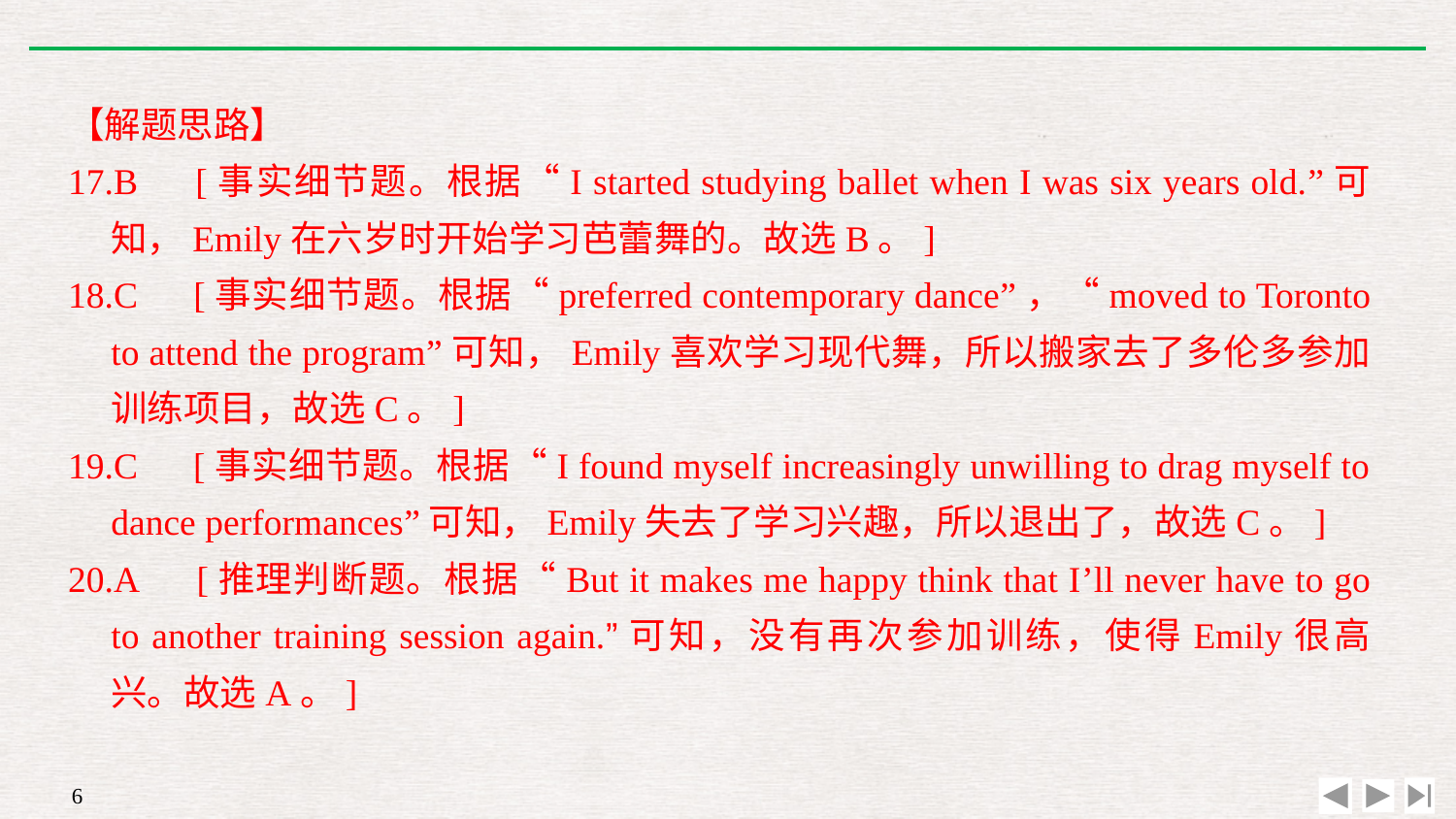

【解题思路】
17.B　[事实细节题。根据“I started studying ballet when I was six years old.”可知，Emily在六岁时开始学习芭蕾舞的。故选B。]
18.C　[事实细节题。根据“preferred contemporary dance”，“moved to Toronto to attend the program”可知，Emily喜欢学习现代舞，所以搬家去了多伦多参加训练项目，故选C。]
19.C　[事实细节题。根据“I found myself increasingly unwilling to drag myself to dance performances”可知，Emily失去了学习兴趣，所以退出了，故选C。]
20.A　[推理判断题。根据“But it makes me happy think that I’ll never have to go to another training session again.”可知，没有再次参加训练，使得Emily很高兴。故选A。]